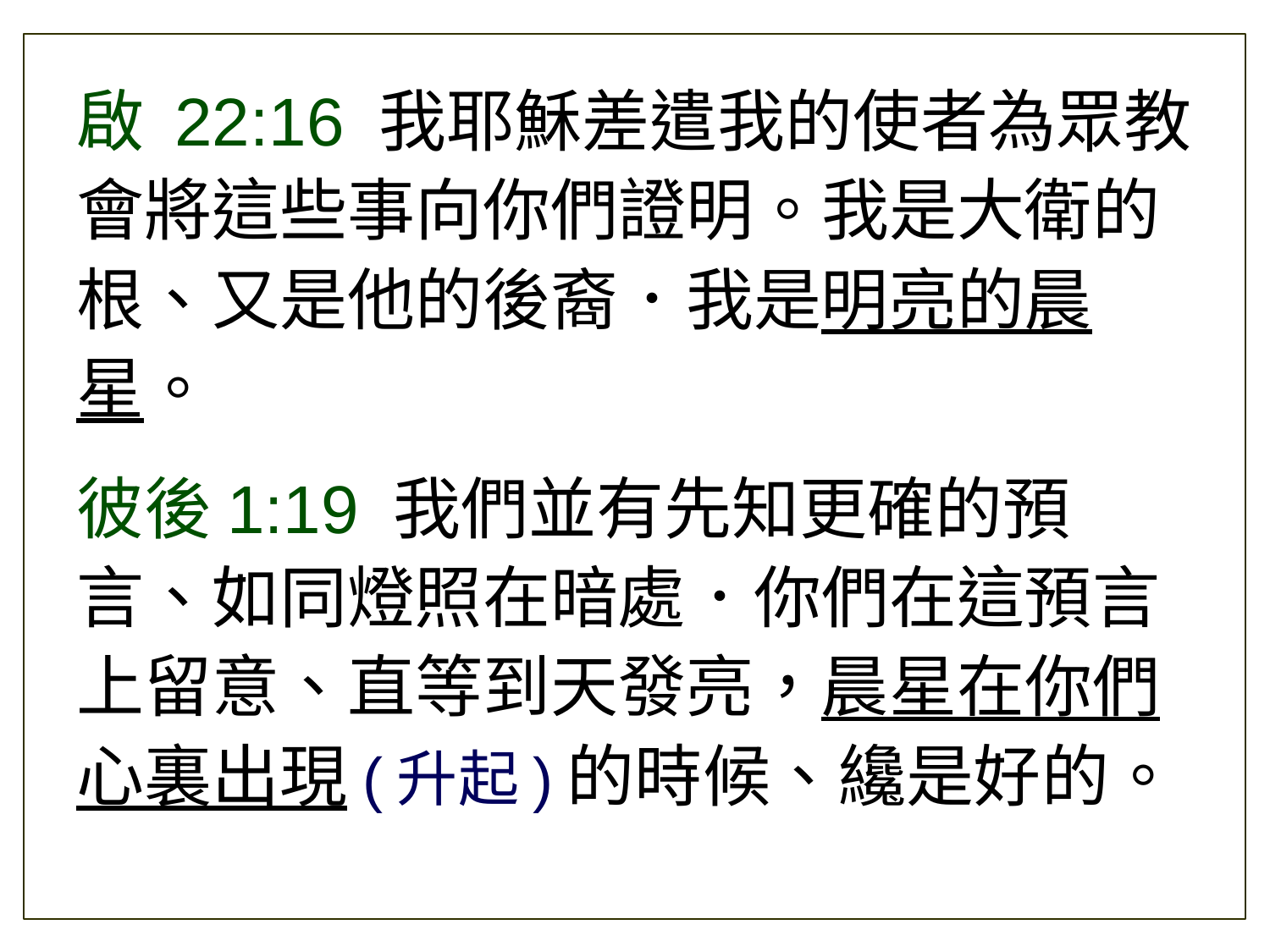

啟 22:16 我耶穌差遣我的使者為眾教會將這些事向你們證明。我是大衛的根、又是他的後裔．我是明亮的晨星。
彼後1:19 我們並有先知更確的預言、如同燈照在暗處．你們在這預言上留意、直等到天發亮，晨星在你們心裏出現(升起)的時候、纔是好的。